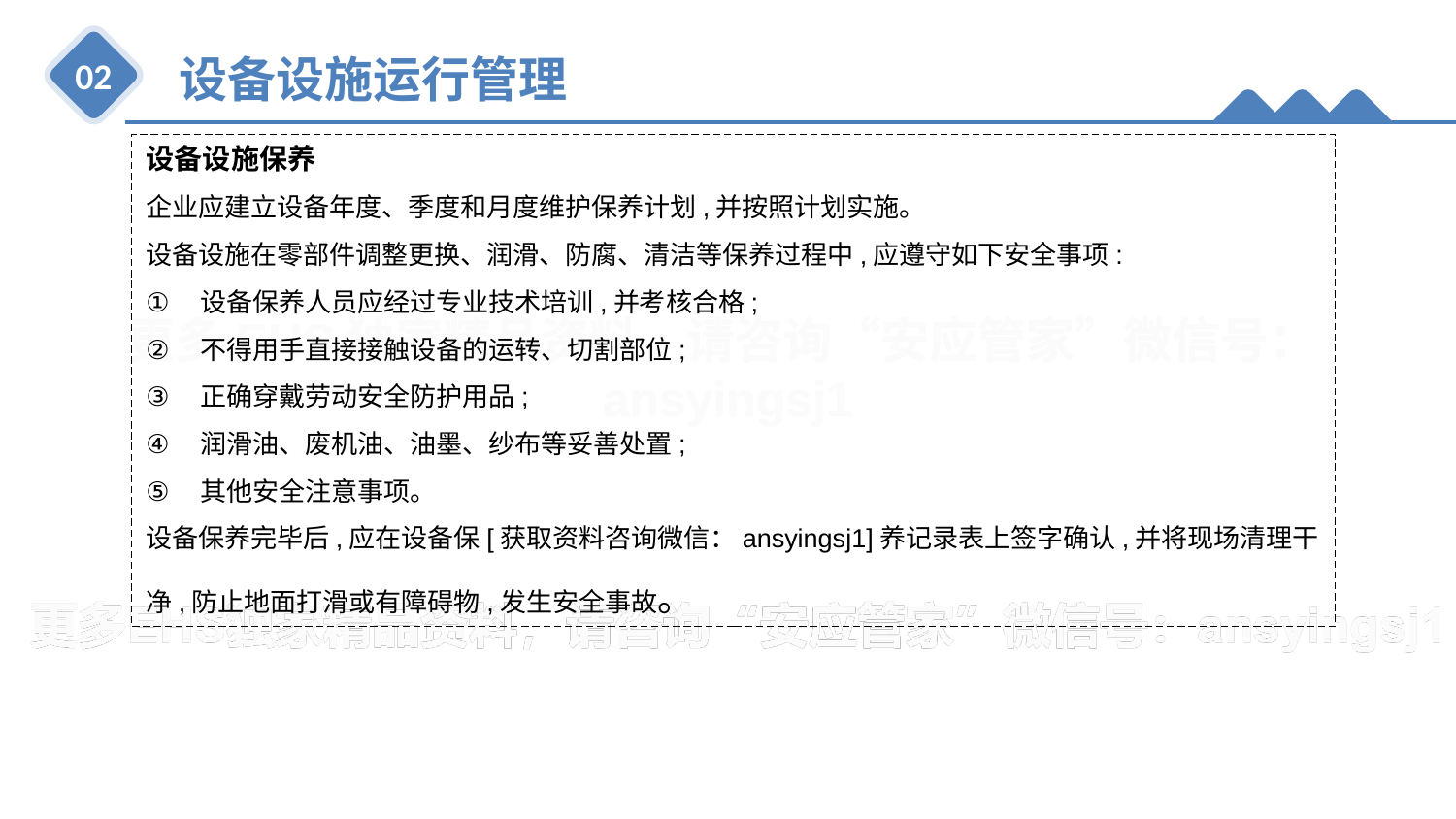

设备设施运行管理
02

设备设施保养
企业应建立设备年度、季度和月度维护保养计划,并按照计划实施。
设备设施在零部件调整更换、润滑、防腐、清洁等保养过程中,应遵守如下安全事项:
设备保养人员应经过专业技术培训,并考核合格;
不得用手直接接触设备的运转、切割部位;
正确穿戴劳动安全防护用品;
润滑油、废机油、油墨、纱布等妥善处置;
其他安全注意事项。
设备保养完毕后,应在设备保[获取资料咨询微信：ansyingsj1]养记录表上签字确认,并将现场清理干净,防止地面打滑或有障碍物,发生安全事故。